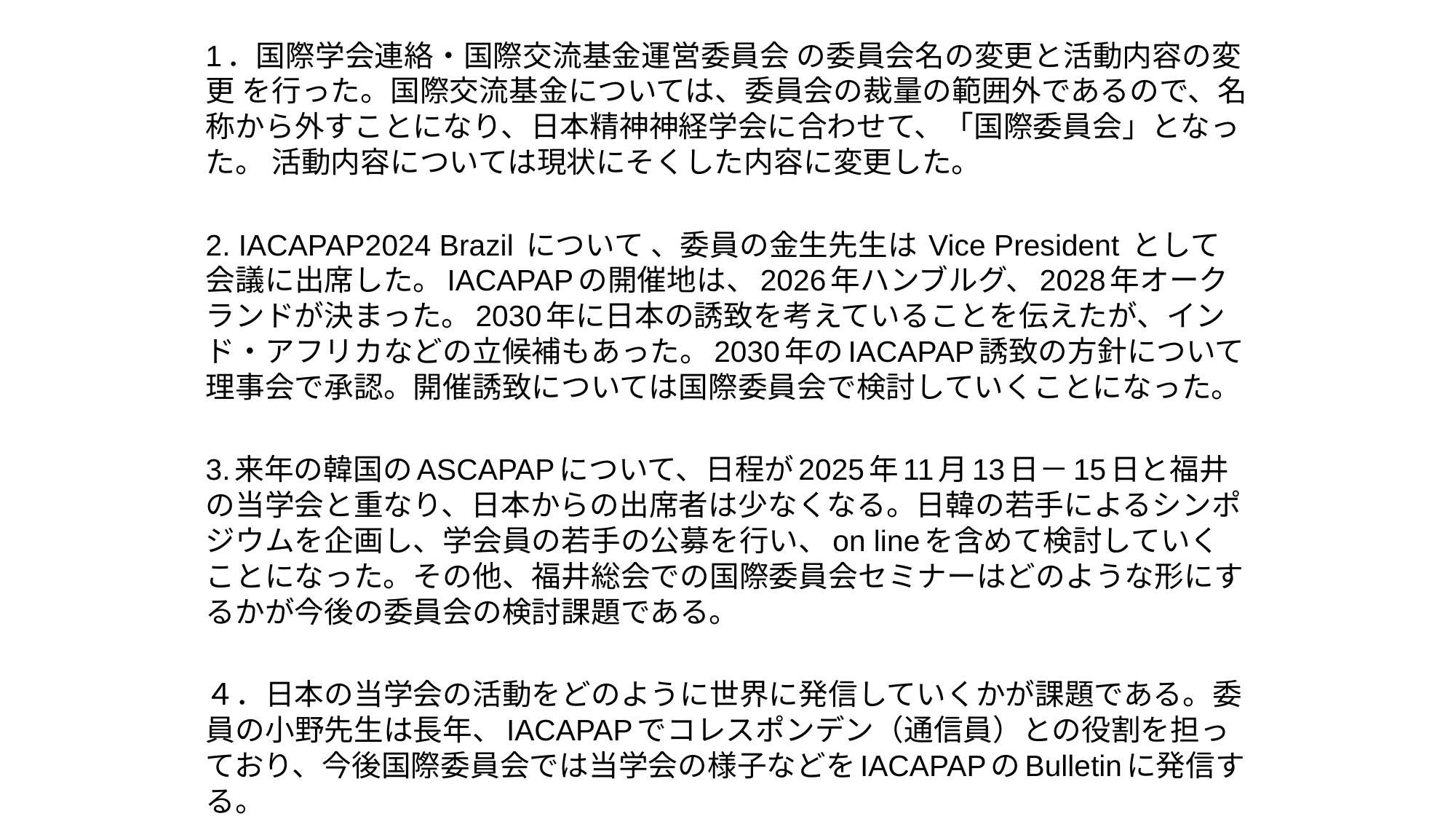

1．国際学会連絡・国際交流基金運営委員会 の委員会名の変更と活動内容の変更 を行った。国際交流基金については、委員会の裁量の範囲外であるので、名称から外すことになり、日本精神神経学会に合わせて、「国際委員会」となった。 活動内容については現状にそくした内容に変更した。

2. IACAPAP2024 Brazil について 、委員の金生先生は Vice President として会議に出席した。IACAPAPの開催地は、2026年ハンブルグ、2028年オークランドが決まった。2030年に日本の誘致を考えていることを伝えたが、インド・アフリカなどの立候補もあった。2030年のIACAPAP誘致の方針について理事会で承認。開催誘致については国際委員会で検討していくことになった。

3.来年の韓国のASCAPAPについて、日程が2025年11月13日－15日と福井の当学会と重なり、日本からの出席者は少なくなる。日韓の若手によるシンポジウムを企画し、学会員の若手の公募を行い、on lineを含めて検討していくことになった。その他、福井総会での国際委員会セミナーはどのような形にするかが今後の委員会の検討課題である。

４．日本の当学会の活動をどのように世界に発信していくかが課題である。委員の小野先生は長年、IACAPAPでコレスポンデン（通信員）との役割を担っており、今後国際委員会では当学会の様子などをIACAPAPのBulletinに発信する。